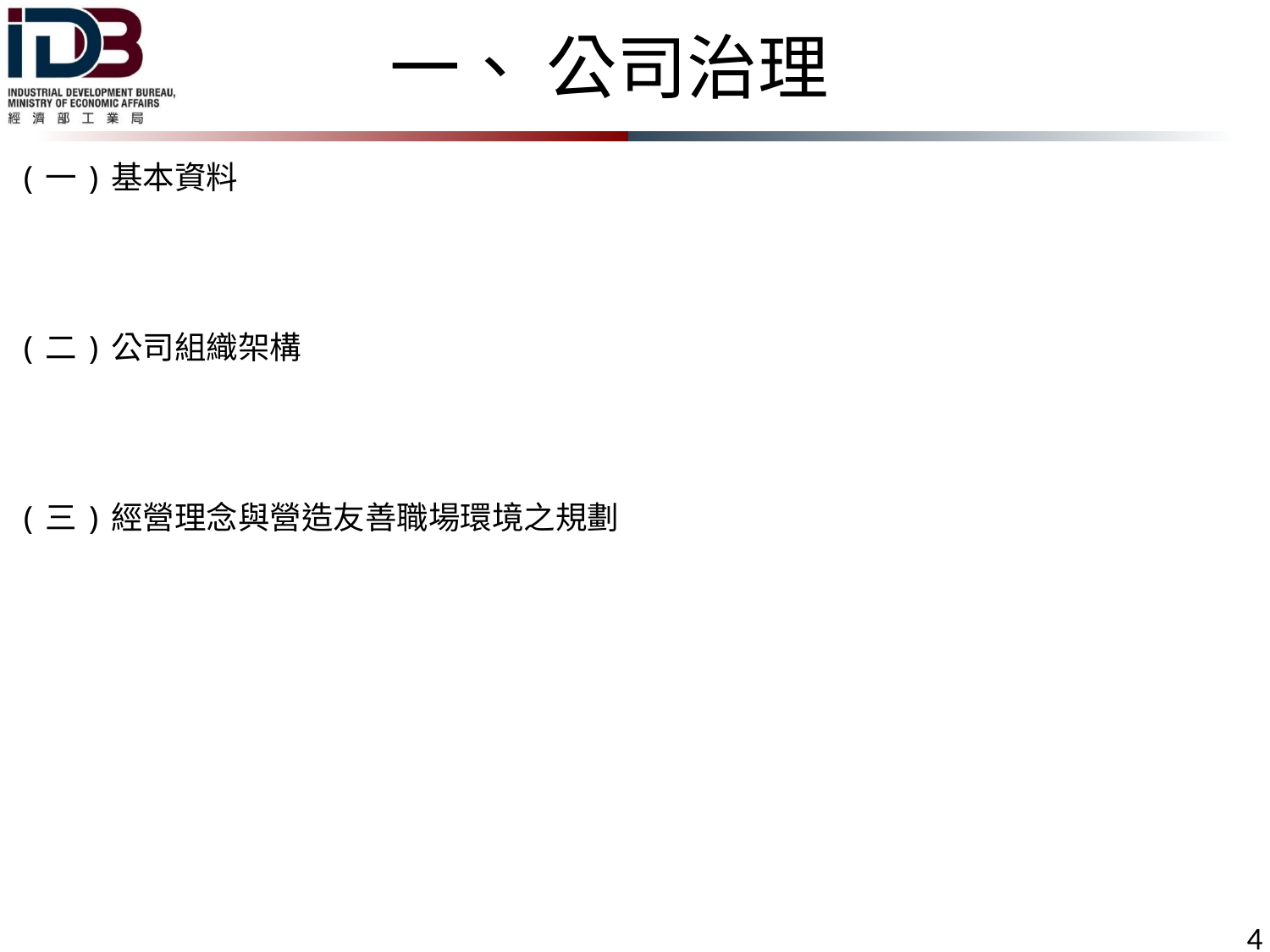

一、 公司治理
(一)基本資料
(二)公司組織架構
(三)經營理念與營造友善職場環境之規劃
4